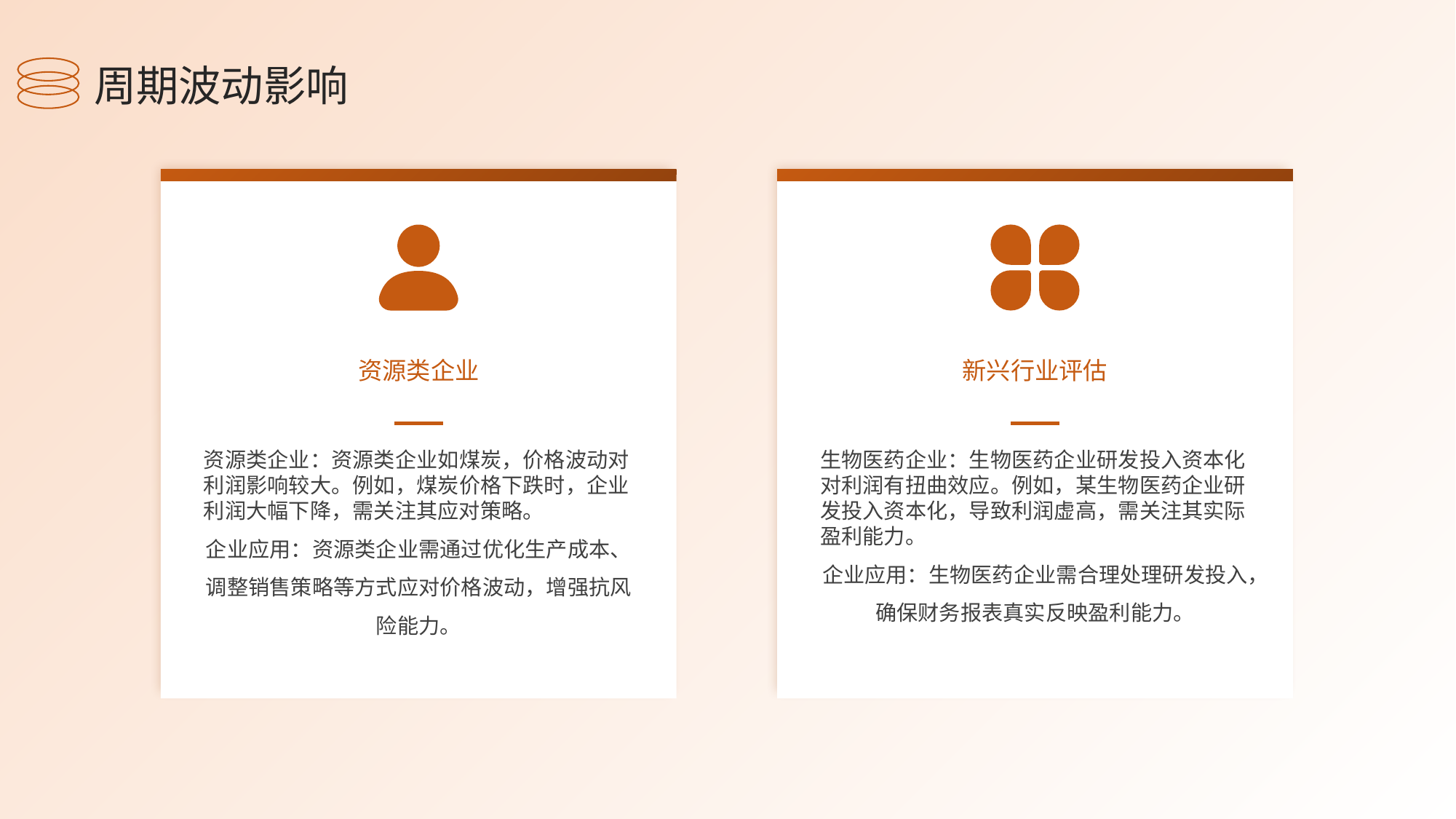

周期波动影响

资源类企业
新兴行业评估
资源类企业：资源类企业如煤炭，价格波动对利润影响较大。例如，煤炭价格下跌时，企业利润大幅下降，需关注其应对策略。
企业应用：资源类企业需通过优化生产成本、调整销售策略等方式应对价格波动，增强抗风险能力。
生物医药企业：生物医药企业研发投入资本化对利润有扭曲效应。例如，某生物医药企业研发投入资本化，导致利润虚高，需关注其实际盈利能力。
企业应用：生物医药企业需合理处理研发投入，确保财务报表真实反映盈利能力。